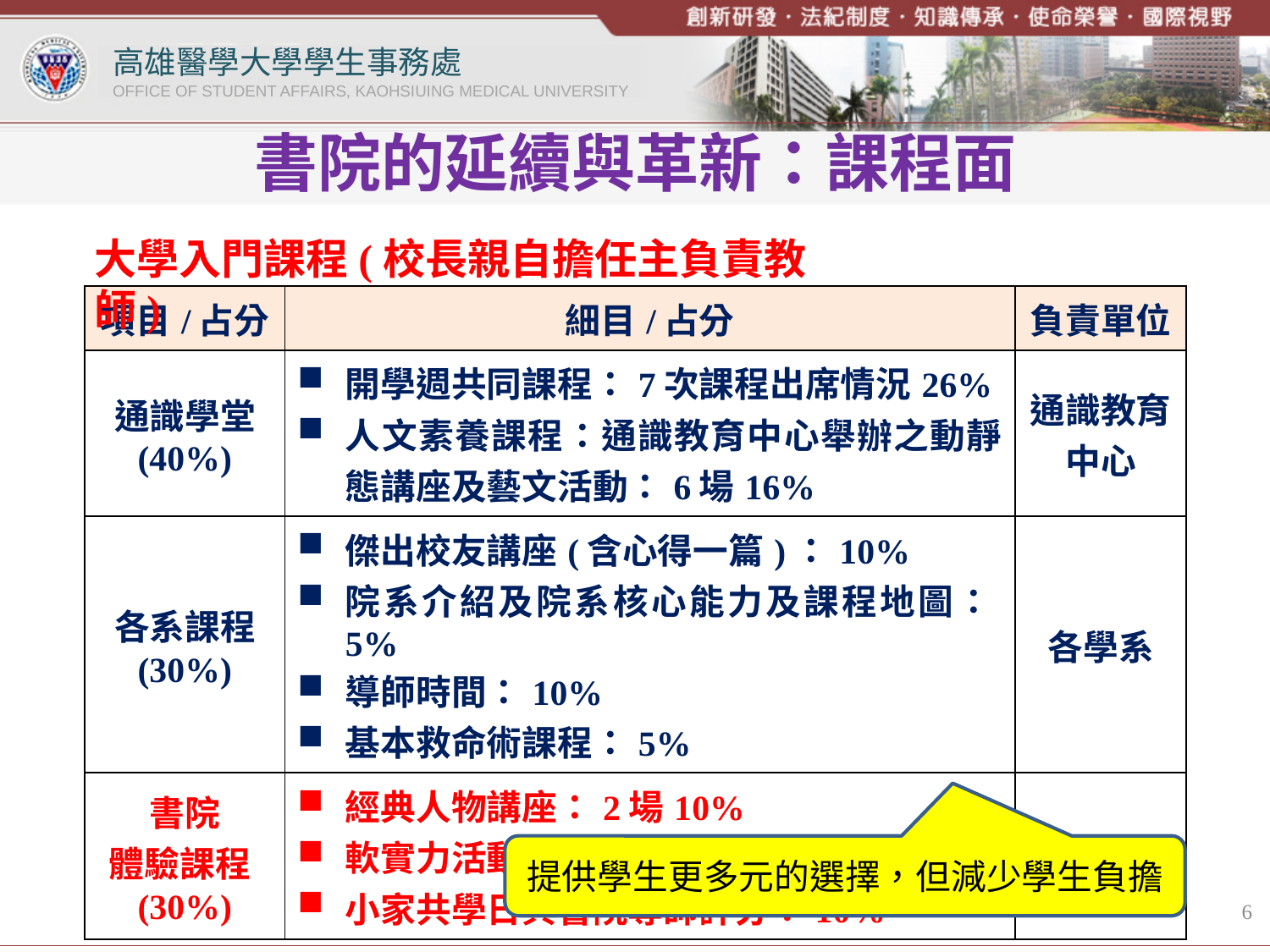

# 書院的延續與革新：課程面
大學入門課程(校長親自擔任主負責教師)
| 項目/占分 | 細目/占分 | 負責單位 |
| --- | --- | --- |
| 通識學堂 (40%) | 開學週共同課程：7次課程出席情況26% 人文素養課程：通識教育中心舉辦之動靜態講座及藝文活動：6場16% | 通識教育中心 |
| 各系課程 (30%) | 傑出校友講座(含心得一篇)：10% 院系介紹及院系核心能力及課程地圖：5% 導師時間：10% 基本救命術課程：5% | 各學系 |
| 書院 體驗課程(30%) | 經典人物講座：2場10% 軟實力活動：2場10% 小家共學日與書院導師評分：10% | 學務處 |
提供學生更多元的選擇，但減少學生負擔
6